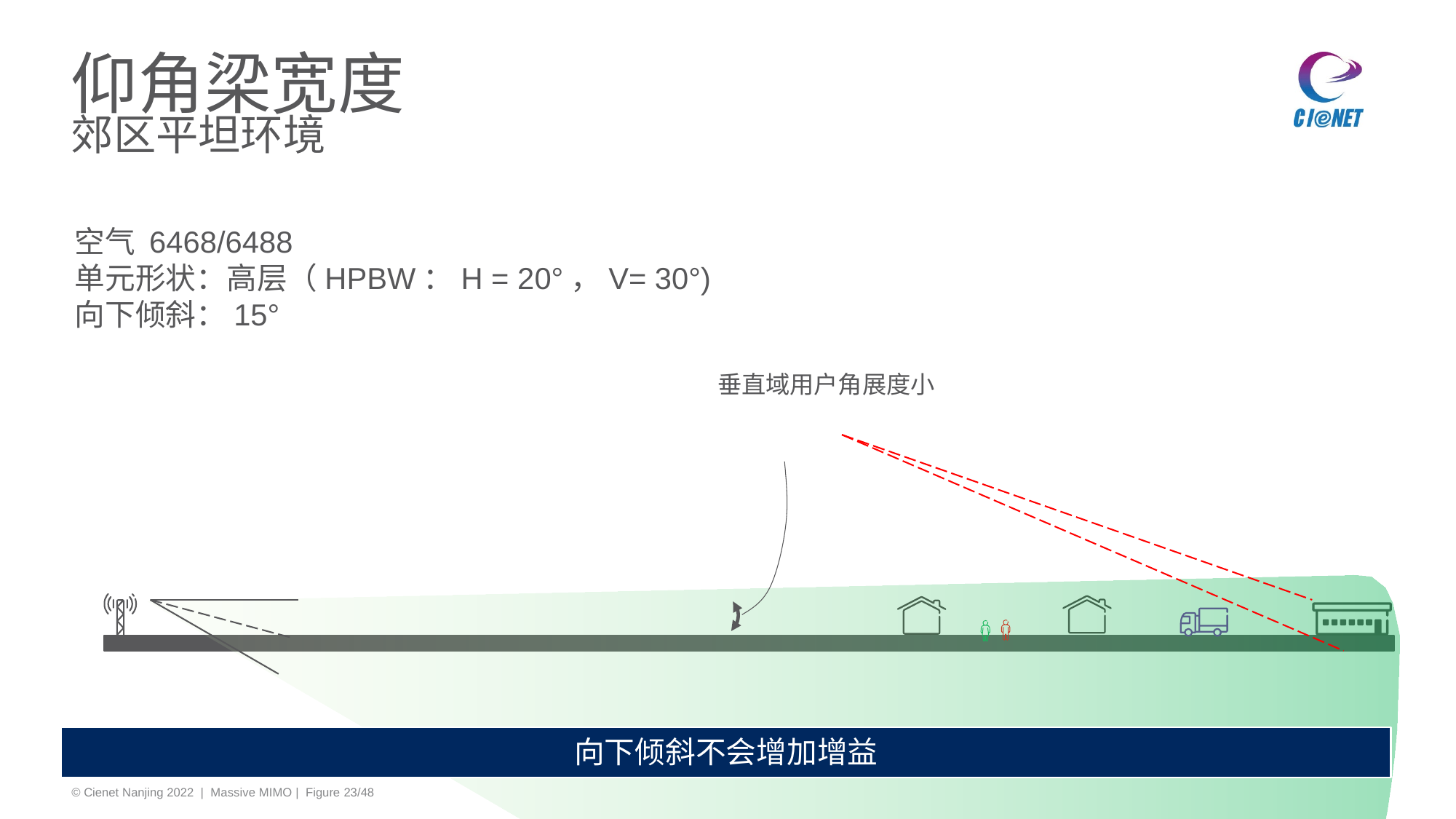

# 仰角梁宽度 郊区平坦环境
空气 6468/6488
单元形状：高层（HPBW：H = 20°，V= 30°)
向下倾斜：15°
垂直域用户角展度小

向下倾斜不会增加增益